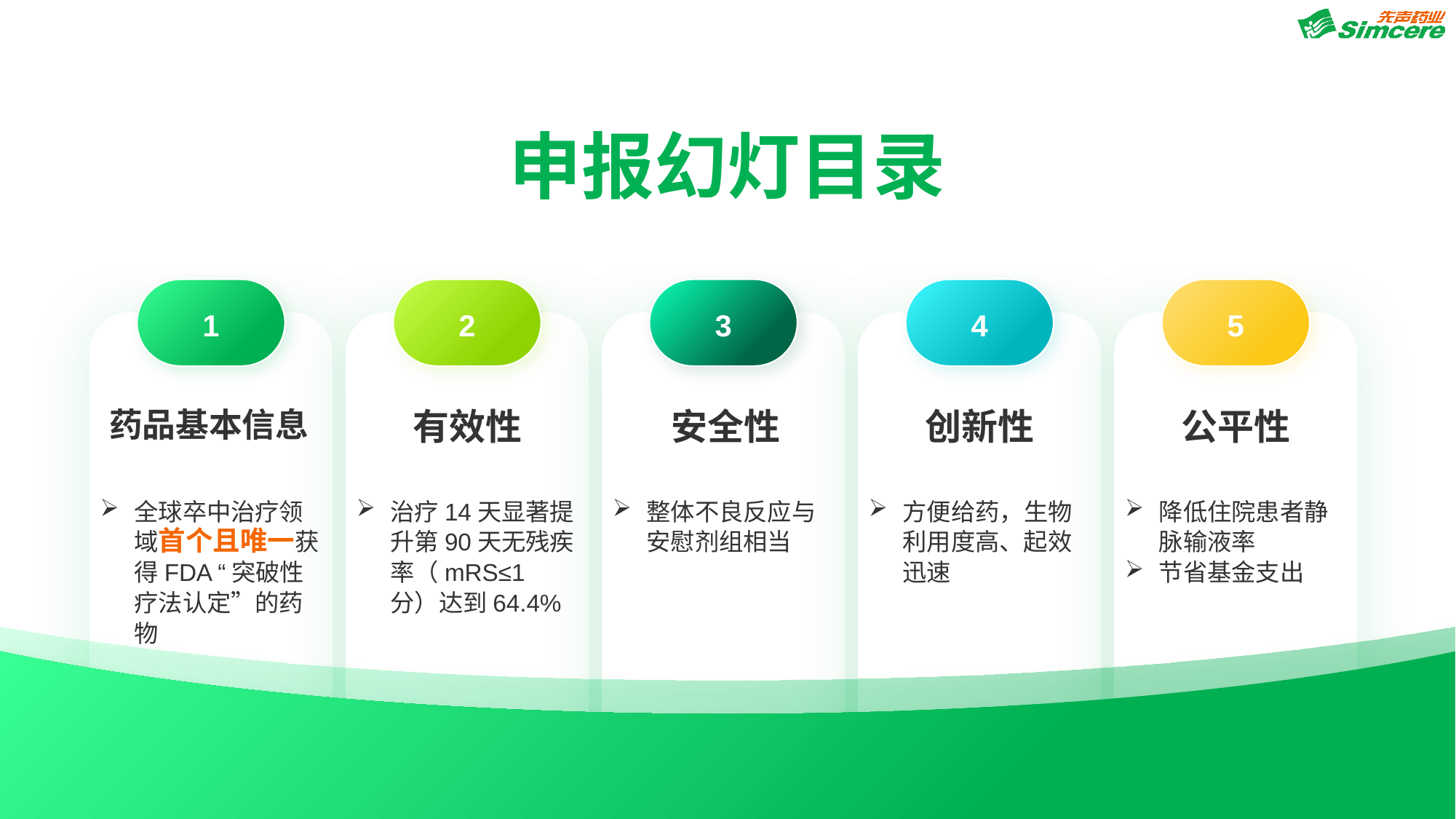

申报幻灯目录
1
FDA 突破性疗法认定的全球首个神经保护领域药物
药品基本信息
2
组间差异9.7%
有效性
3

安全性
4

创新性
5

公平性

全球卒中治疗领域首个且唯一获得FDA “突破性疗法认定”的药物
治疗14天显著提升第90天无残疾率（mRS≤1分）达到64.4%
整体不良反应与安慰剂组相当
方便给药，生物利用度高、起效迅速

降低住院患者静脉输液率
节省基金支出